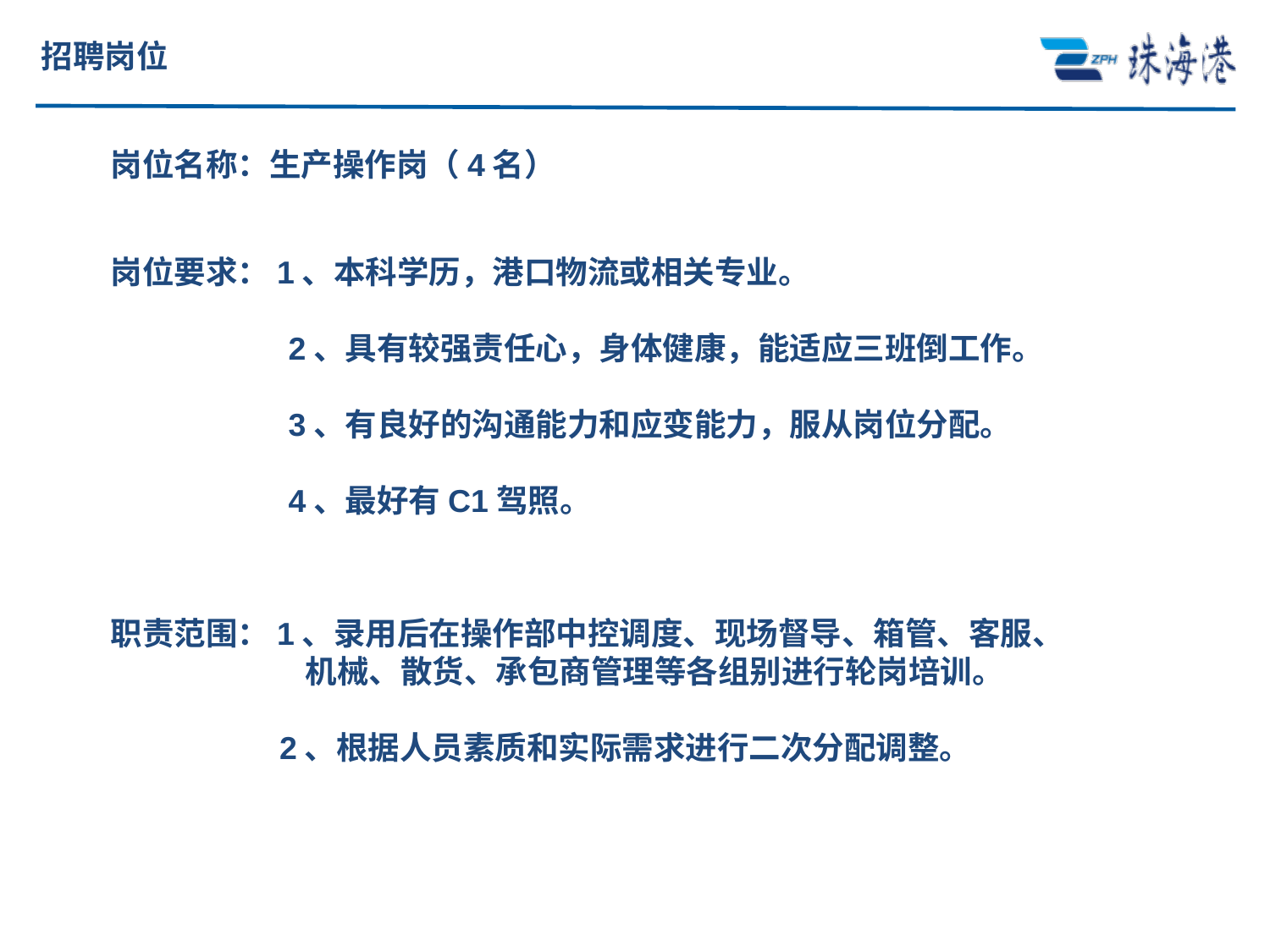

招聘岗位
岗位名称：生产操作岗（4名）

岗位要求：1、本科学历，港口物流或相关专业。

                    2、具有较强责任心，身体健康，能适应三班倒工作。

                    3、有良好的沟通能力和应变能力，服从岗位分配。

                    4、最好有C1驾照。

职责范围：1、录用后在操作部中控调度、现场督导、箱管、客服、
                          机械、散货、承包商管理等各组别进行轮岗培训。

                   2、根据人员素质和实际需求进行二次分配调整。